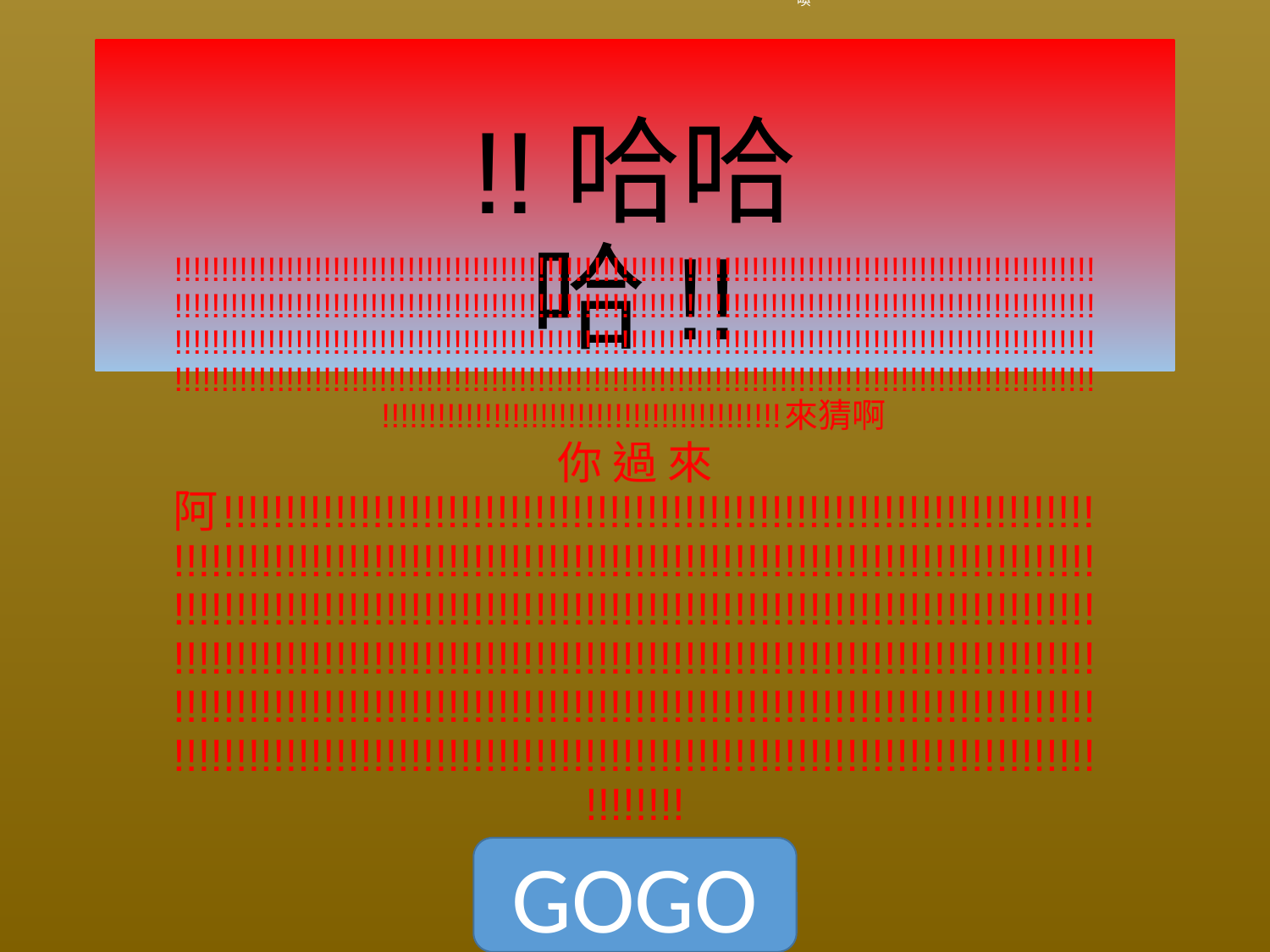

模林召喚
# !!哈哈 哈!!
!!!!!!!!!!!!!!!!!!!!!!!!!!!!!!!!!!!!!!!!!!!!!!!!!!!!!!!!!!!!!!!!!!!!!!!!!!!!!!!!!!!!!!!!!!!!!!!!!!!!!!!!!!!!!!!!!!!!!!!!!!!!!!!!!!!!!!!!!!!!!!!!!!!!!!!!!!!!!!!!!!!!!!!!!!!!!!!!!!!!!!!!!!!!!!!!!!!!!!!!!!!!!!!!!!!!!!!!!!!!!!!!!!!!!!!!!!!!!!!!!!!!!!!!!!!!!!!!!!!!!!!!!!!!!!!!!!!!!!!!!!!!!!!!!!!!!!!!!!!!!!!!!!!!!!!!!!!!!!!!!!!!!!!!!!!!!!!!!!!!!!!!!!!!!!!!!!!!!!!!!!!!!!!!!!!!!!!!!!!!!!!!!!!!!!!!!!!!!!!!!!!!!!!!!!!!!!!!!!!!!!!!!!!!!!!!!!!!!!!來猜啊
你 過 來 阿!!!!!!!!!!!!!!!!!!!!!!!!!!!!!!!!!!!!!!!!!!!!!!!!!!!!!!!!!!!!!!!!!!!!!!!!!!!!!!!!!!!!!!!!!!!!!!!!!!!!!!!!!!!!!!!!!!!!!!!!!!!!!!!!!!!!!!!!!!!!!!!!!!!!!!!!!!!!!!!!!!!!!!!!!!!!!!!!!!!!!!!!!!!!!!!!!!!!!!!!!!!!!!!!!!!!!!!!!!!!!!!!!!!!!!!!!!!!!!!!!!!!!!!!!!!!!!!!!!!!!!!!!!!!!!!!!!!!!!!!!!!!!!!!!!!!!!!!!!!!!!!!!!!!!!!!!!!!!!!!!!!!!!!!!!!!!!!!!!!!!!!!!!!!!!!!!!!!!!!!!!!!!!!!!!!!!!!!!!!!!!!!!!!!!!!!!!!!!!!!!!!!!!!!!!!!!!!!!!!!!!!!!!!!!!!!!!!!!!!!!!!!!!!!
GOGO